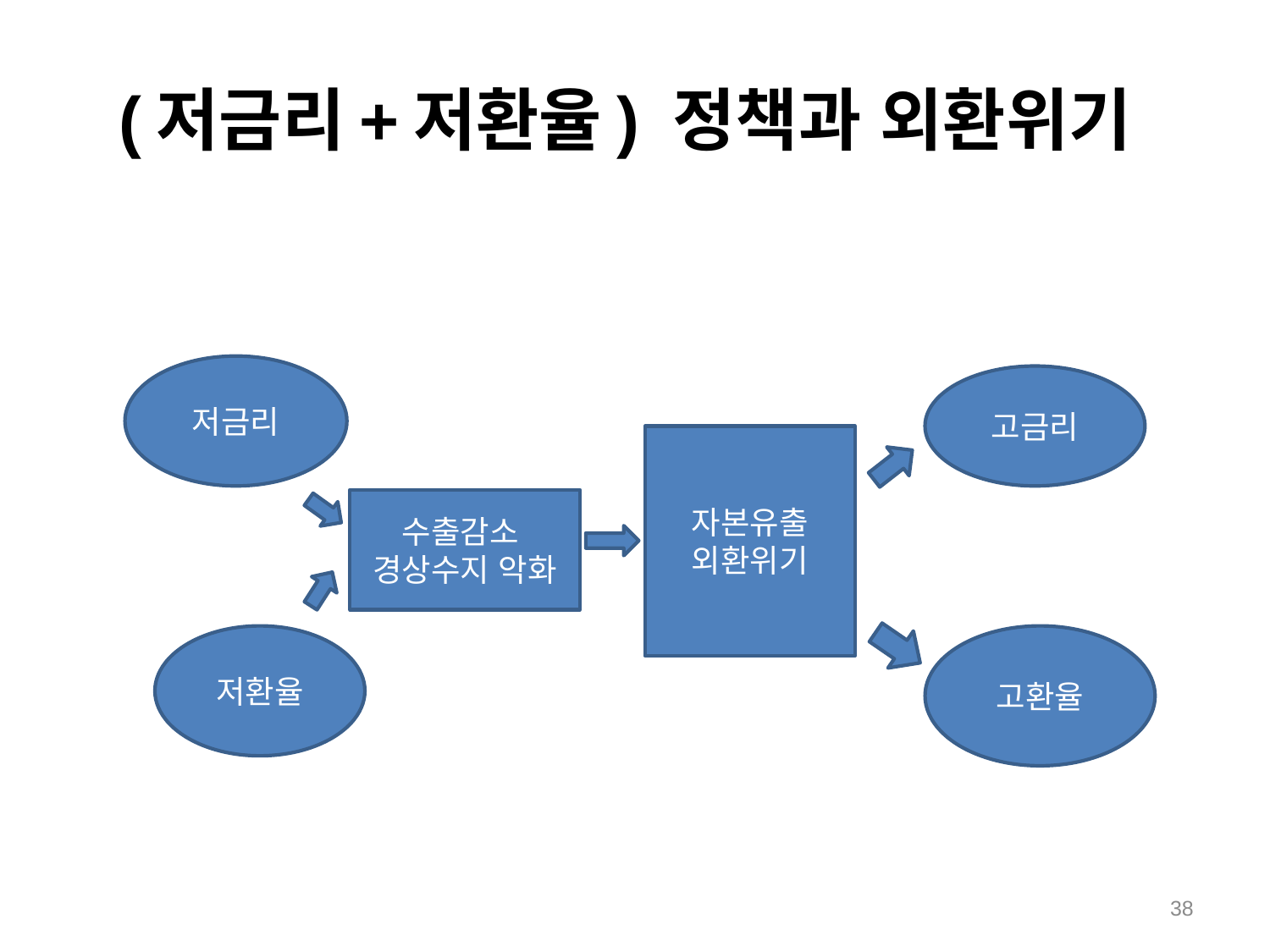

# (저금리+저환율) 정책과 외환위기

저금리
고금리
자본유출
외환위기

수출감소
경상수지 악화

저환율
고환율
38